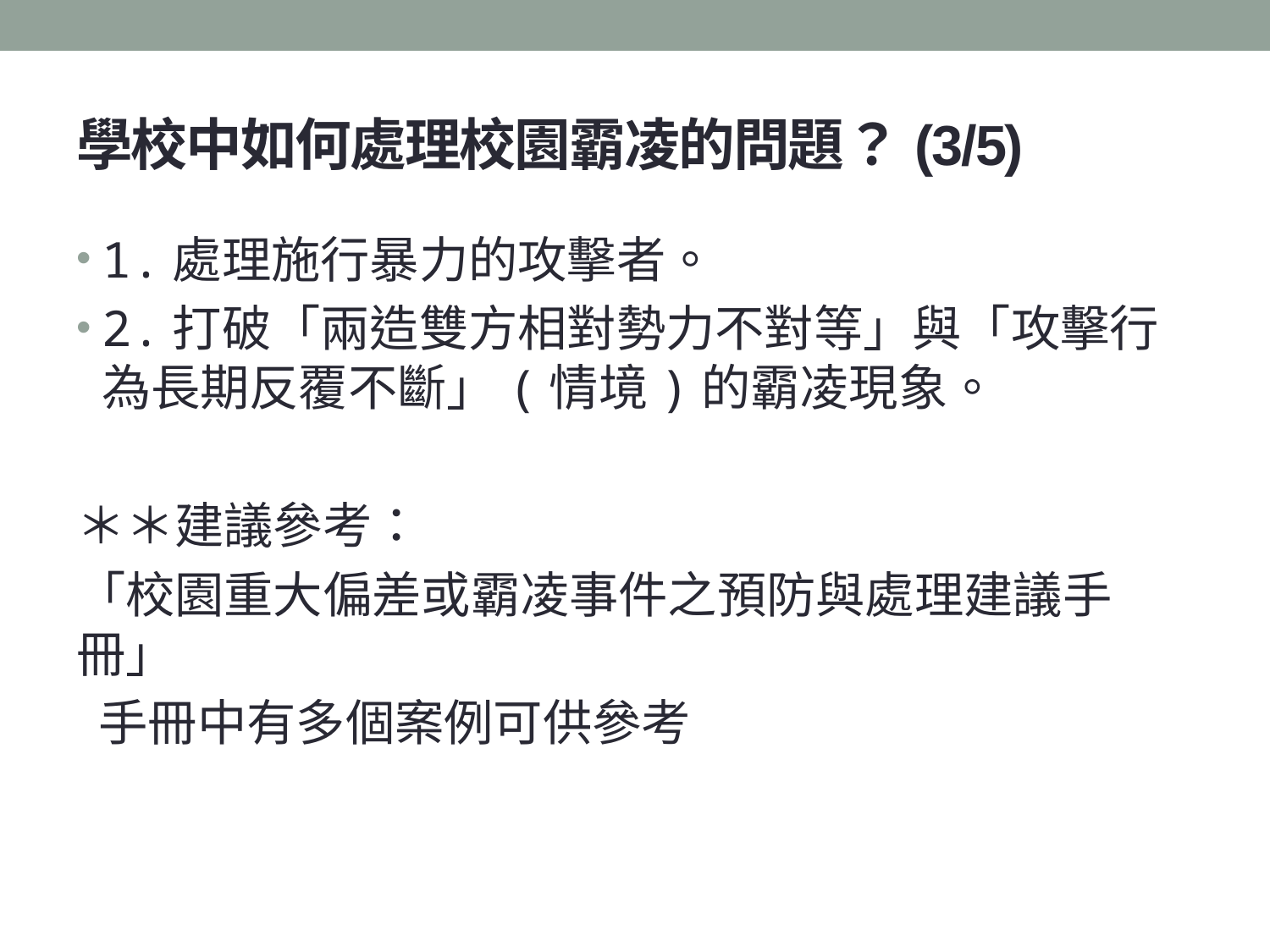

# 學校中如何處理校園霸凌的問題？(3/5)
1.處理施行暴力的攻擊者。
2.打破「兩造雙方相對勢力不對等」與「攻擊行為長期反覆不斷」(情境)的霸凌現象。

＊＊建議參考：
「校園重大偏差或霸凌事件之預防與處理建議手冊」
 手冊中有多個案例可供參考